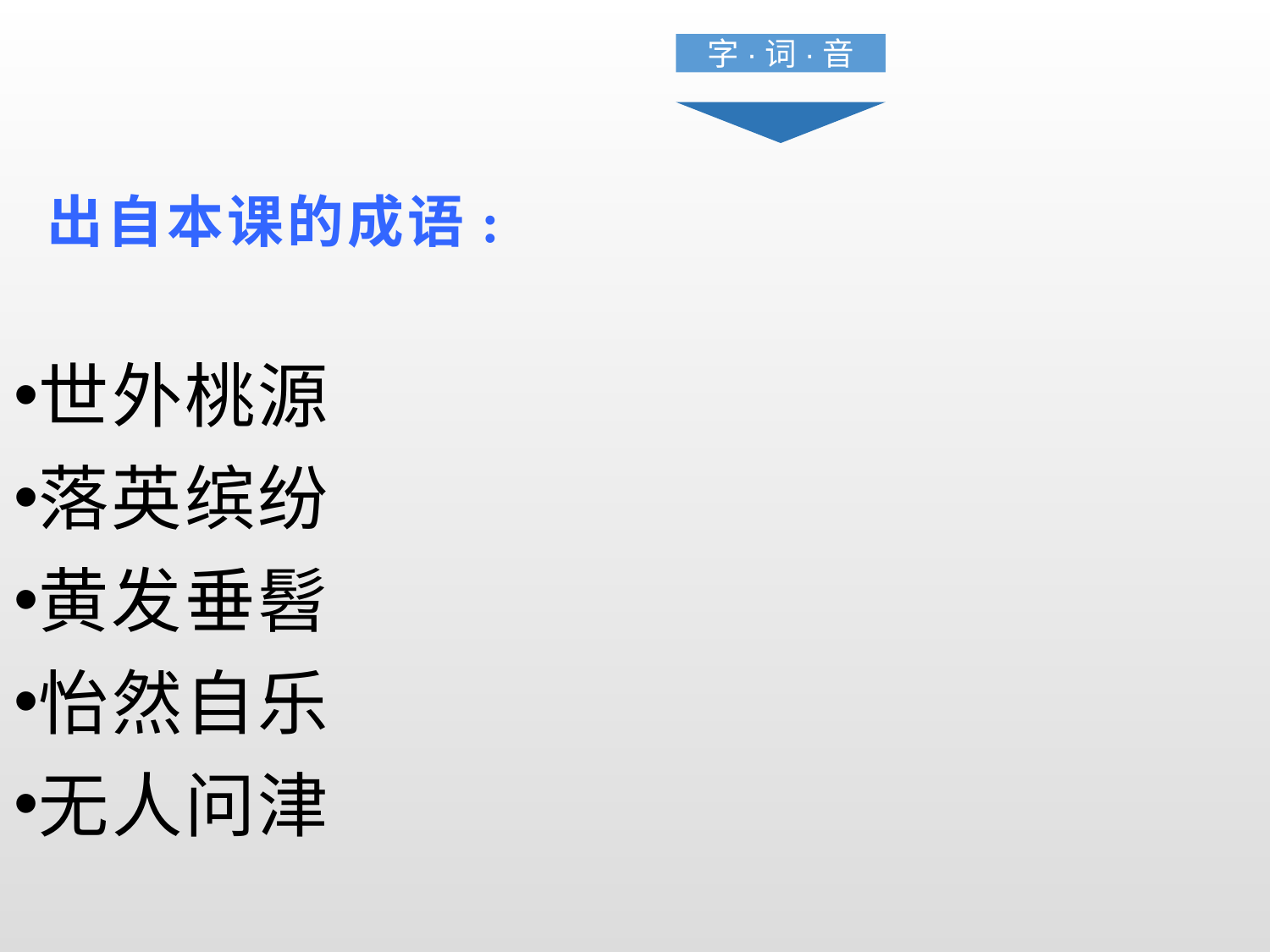

字·词·音

出自本课的成语:
世外桃源
落英缤纷
黄发垂髫
怡然自乐
无人问津